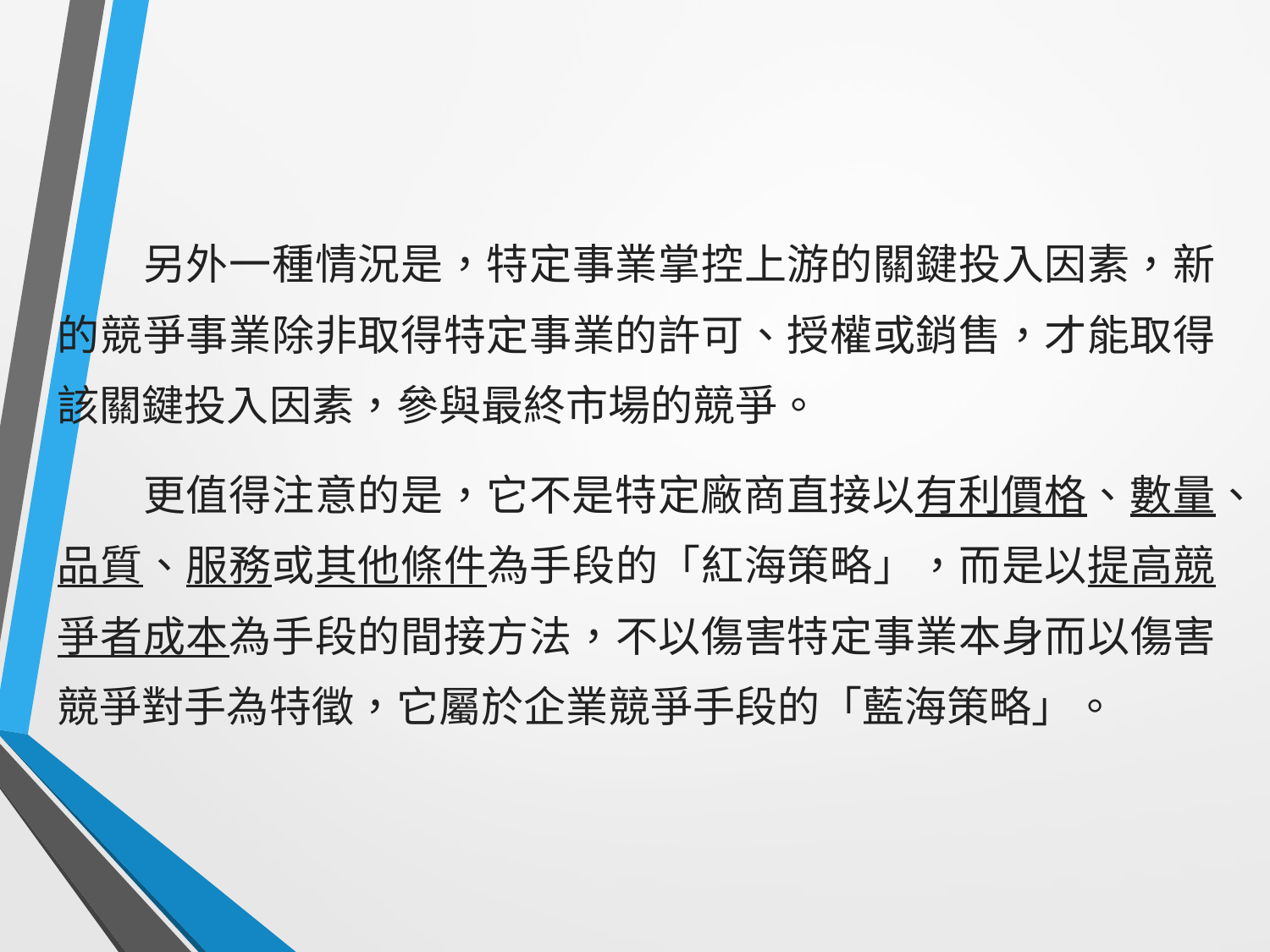

#
　　另外一種情況是，特定事業掌控上游的關鍵投入因素，新的競爭事業除非取得特定事業的許可、授權或銷售，才能取得該關鍵投入因素，參與最終市場的競爭。
　　更值得注意的是，它不是特定廠商直接以有利價格、數量、品質、服務或其他條件為手段的「紅海策略」，而是以提高競爭者成本為手段的間接方法，不以傷害特定事業本身而以傷害競爭對手為特徵，它屬於企業競爭手段的「藍海策略」。